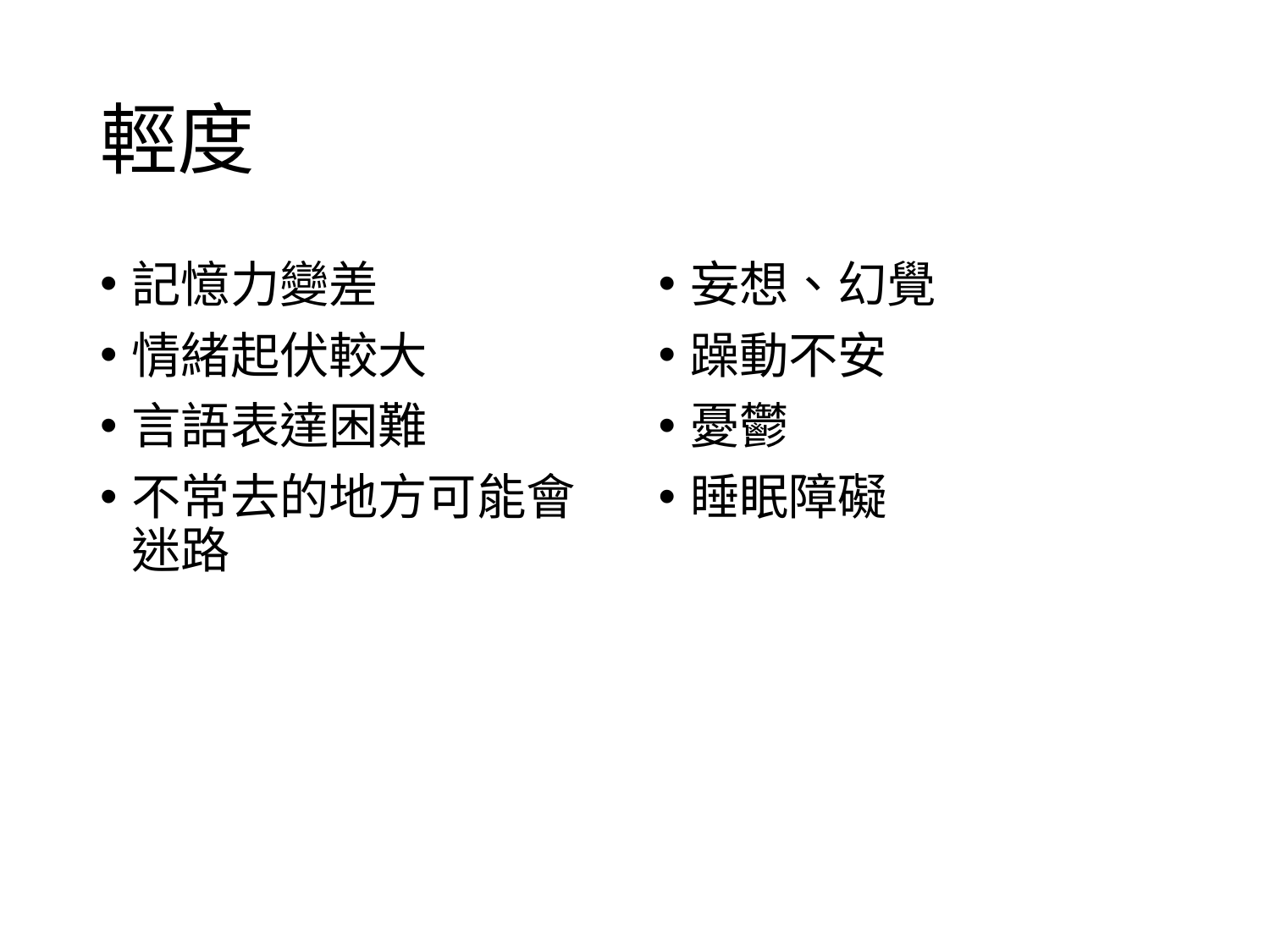

# 輕度
記憶力變差
情緒起伏較大
言語表達困難
不常去的地方可能會迷路
妄想、幻覺
躁動不安
憂鬱
睡眠障礙